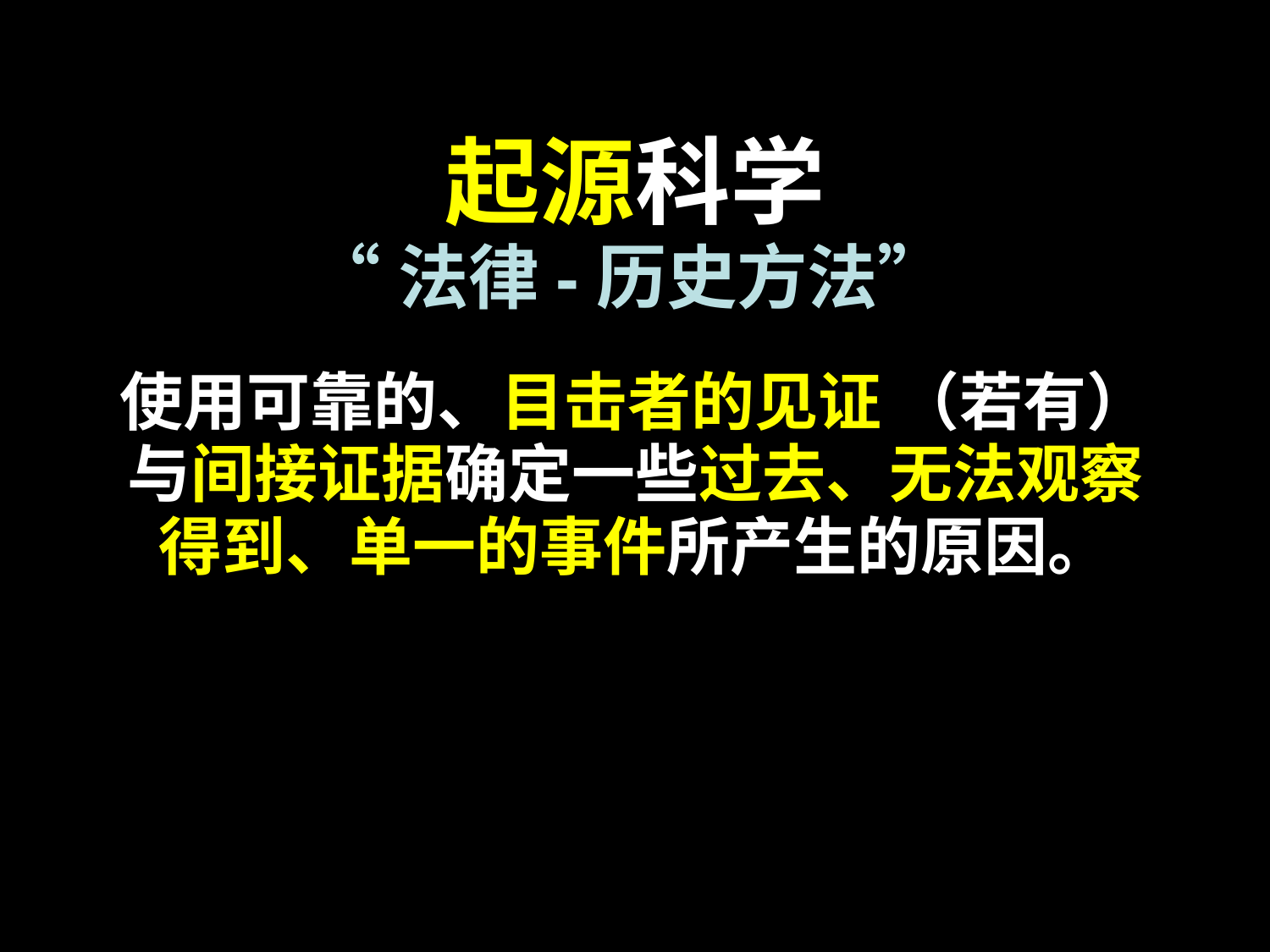

# 为起源科学下定义
起源科学

使用可靠的、目击者的见证 （若有）与间接证据确定一些过去、无法观察得到、单一的事件所产生的原因。
“法律-历史方法”